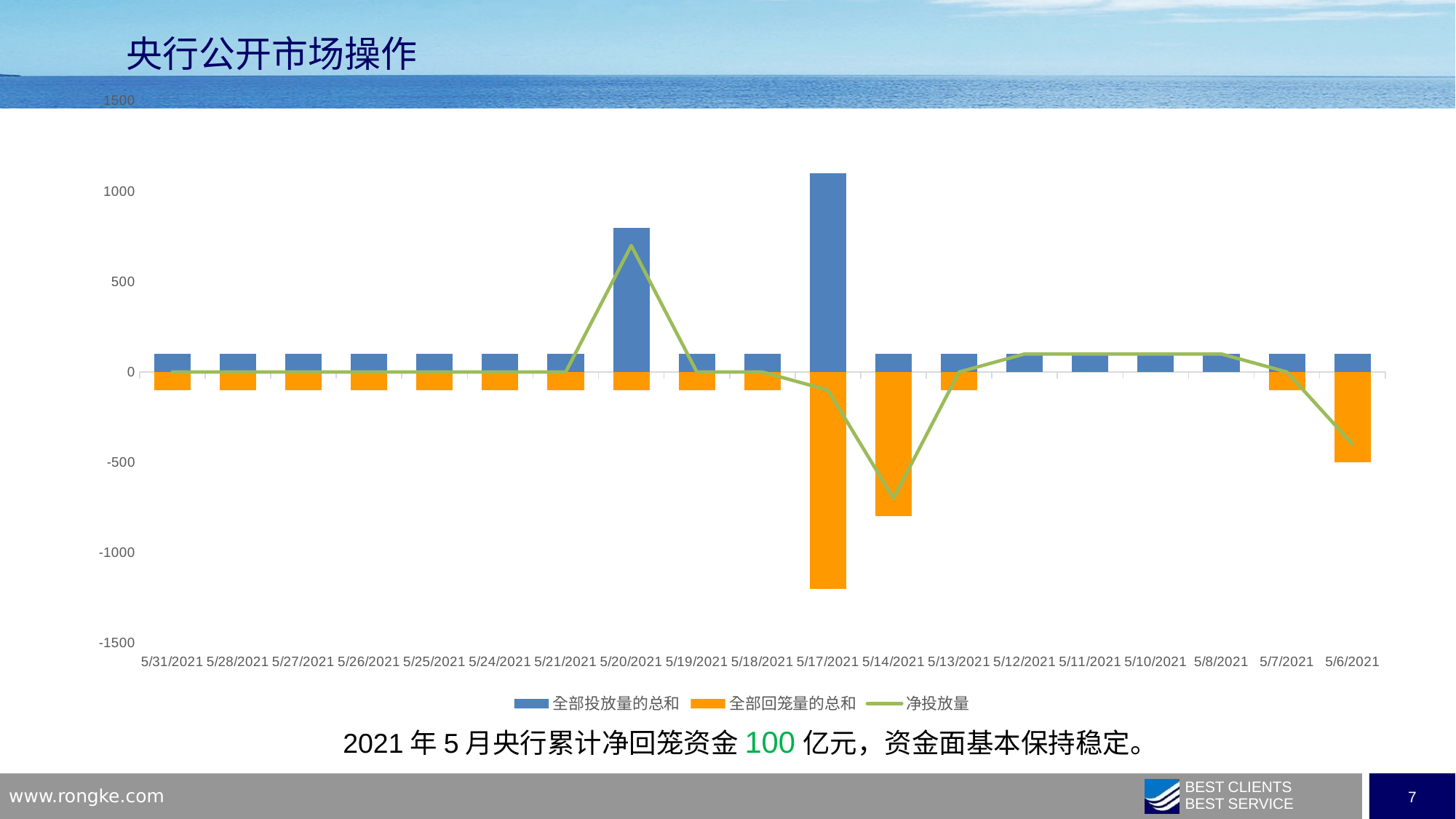

# 央行公开市场操作

### Chart

| Category | 全部投放量的总和 | 全部回笼量的总和 | 净投放量 |
|---|---|---|---|
| 44347 | 100.0 | -100.0 | 0.0 |
| 44344 | 100.0 | -100.0 | 0.0 |
| 44343 | 100.0 | -100.0 | 0.0 |
| 44342 | 100.0 | -100.0 | 0.0 |
| 44341 | 100.0 | -100.0 | 0.0 |
| 44340 | 100.0 | -100.0 | 0.0 |
| 44337 | 100.0 | -100.0 | 0.0 |
| 44336 | 800.0 | -100.0 | 700.0 |
| 44335 | 100.0 | -100.0 | 0.0 |
| 44334 | 100.0 | -100.0 | 0.0 |
| 44333 | 1100.0 | -1200.0 | -100.0 |
| 44330 | 100.0 | -800.0 | -700.0 |
| 44329 | 100.0 | -100.0 | 0.0 |
| 44328 | 100.0 | 0.0 | 100.0 |
| 44327 | 100.0 | 0.0 | 100.0 |
| 44326 | 100.0 | 0.0 | 100.0 |
| 44324 | 100.0 | 0.0 | 100.0 |
| 44323 | 100.0 | -100.0 | 0.0 |
| 44322 | 100.0 | -500.0 | -400.0 |
2021年5月央行累计净回笼资金100亿元，资金面基本保持稳定。